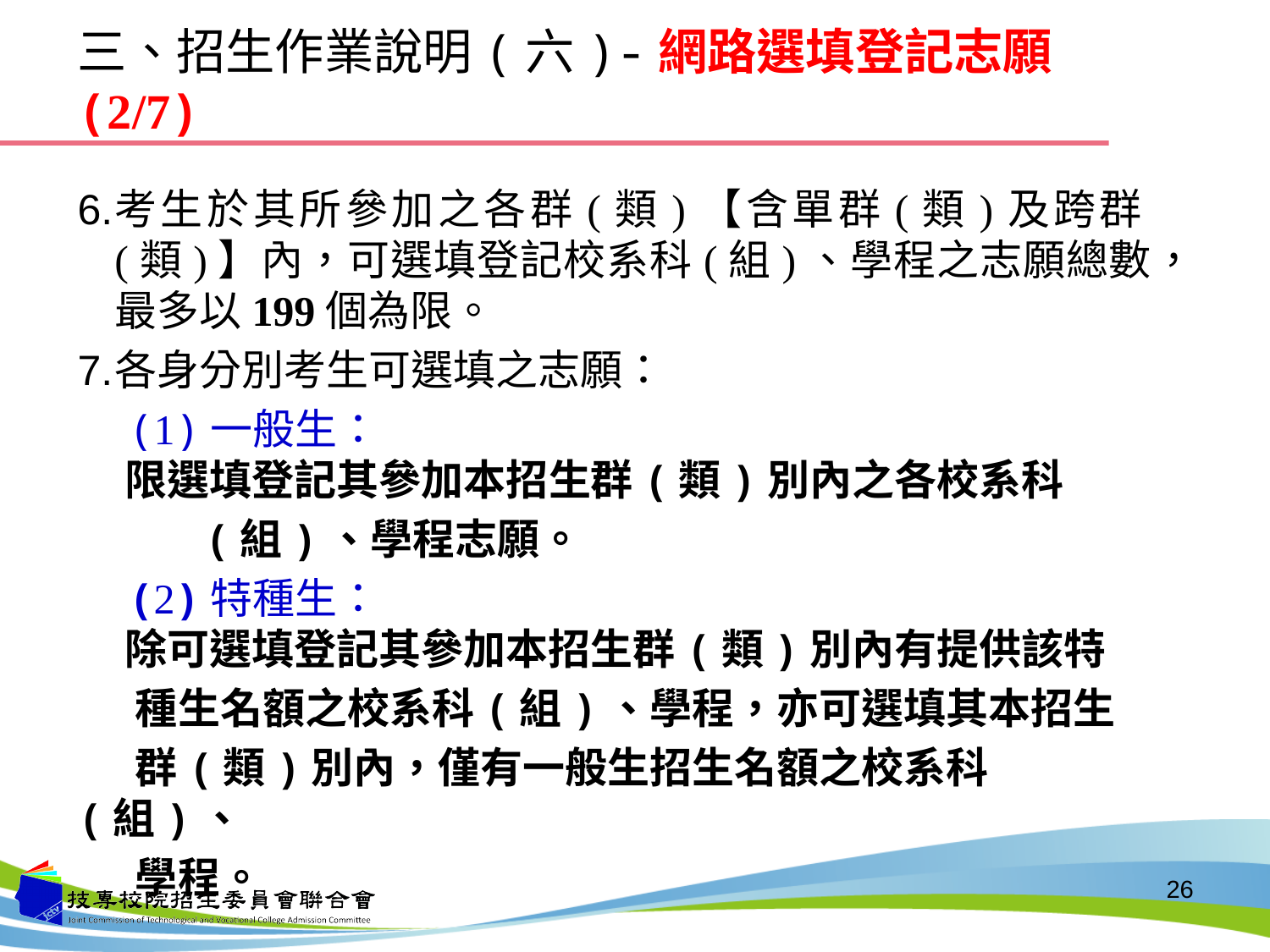

# 三、招生作業說明(六)-網路選填登記志願(2/7)
考生於其所參加之各群(類)【含單群(類)及跨群(類)】內，可選填登記校系科(組)、學程之志願總數，最多以199個為限。
各身分別考生可選填之志願：
  (1)一般生：
     限選填登記其參加本招生群(類)別內之各校系科
     (組)、學程志願。
  (2)特種生：
     除可選填登記其參加本招生群(類)別內有提供該特
     種生名額之校系科(組)、學程，亦可選填其本招生
     群(類)別內，僅有一般生招生名額之校系科(組)、
     學程。
26